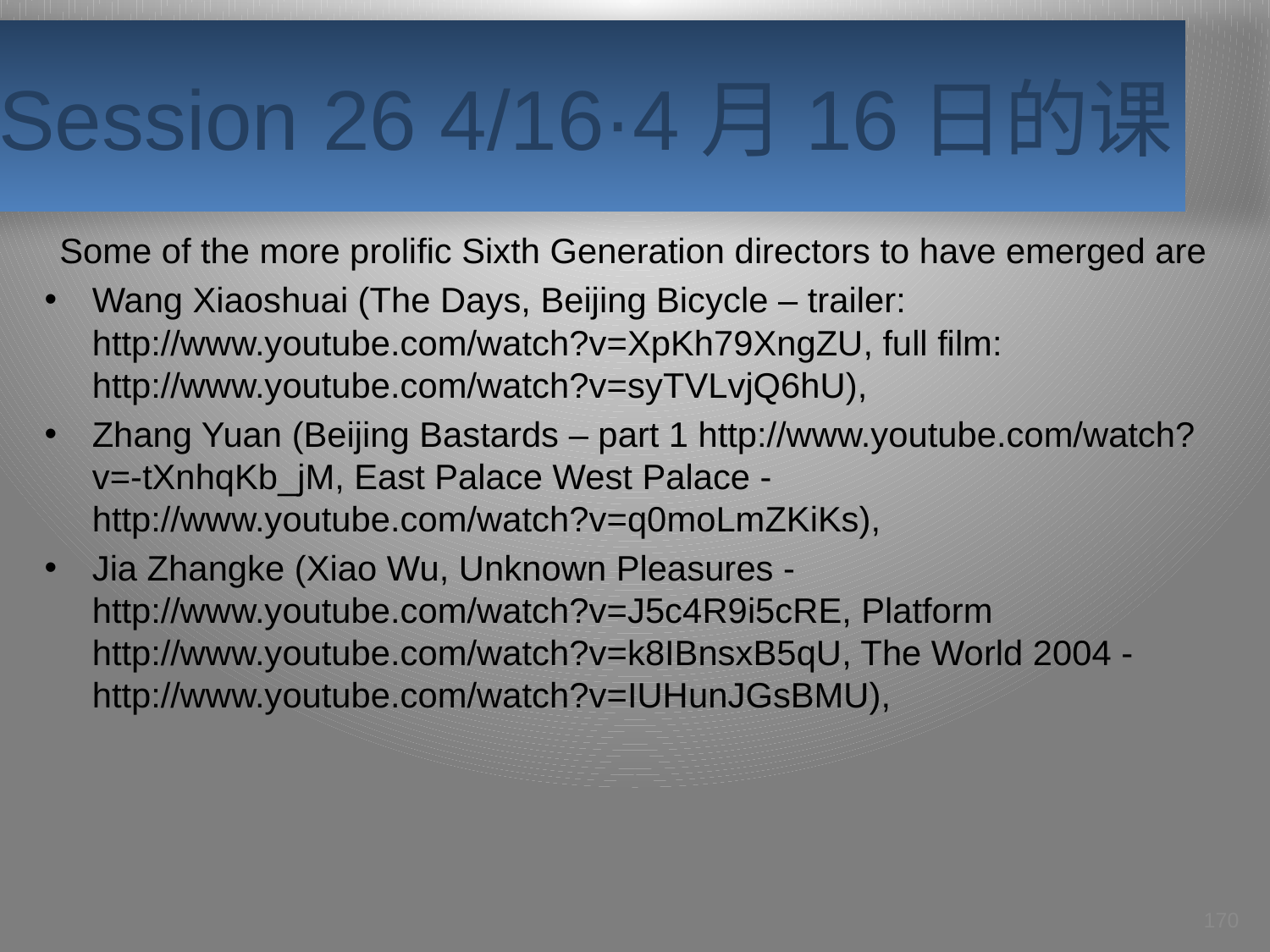

# Session 26 4/16·4月16日的课
Some of the more prolific Sixth Generation directors to have emerged are
Wang Xiaoshuai (The Days, Beijing Bicycle – trailer: http://www.youtube.com/watch?v=XpKh79XngZU, full film: http://www.youtube.com/watch?v=syTVLvjQ6hU),
Zhang Yuan (Beijing Bastards – part 1 http://www.youtube.com/watch?v=-tXnhqKb_jM, East Palace West Palace - http://www.youtube.com/watch?v=q0moLmZKiKs),
Jia Zhangke (Xiao Wu, Unknown Pleasures - http://www.youtube.com/watch?v=J5c4R9i5cRE, Platform http://www.youtube.com/watch?v=k8IBnsxB5qU, The World 2004 - http://www.youtube.com/watch?v=IUHunJGsBMU),
170